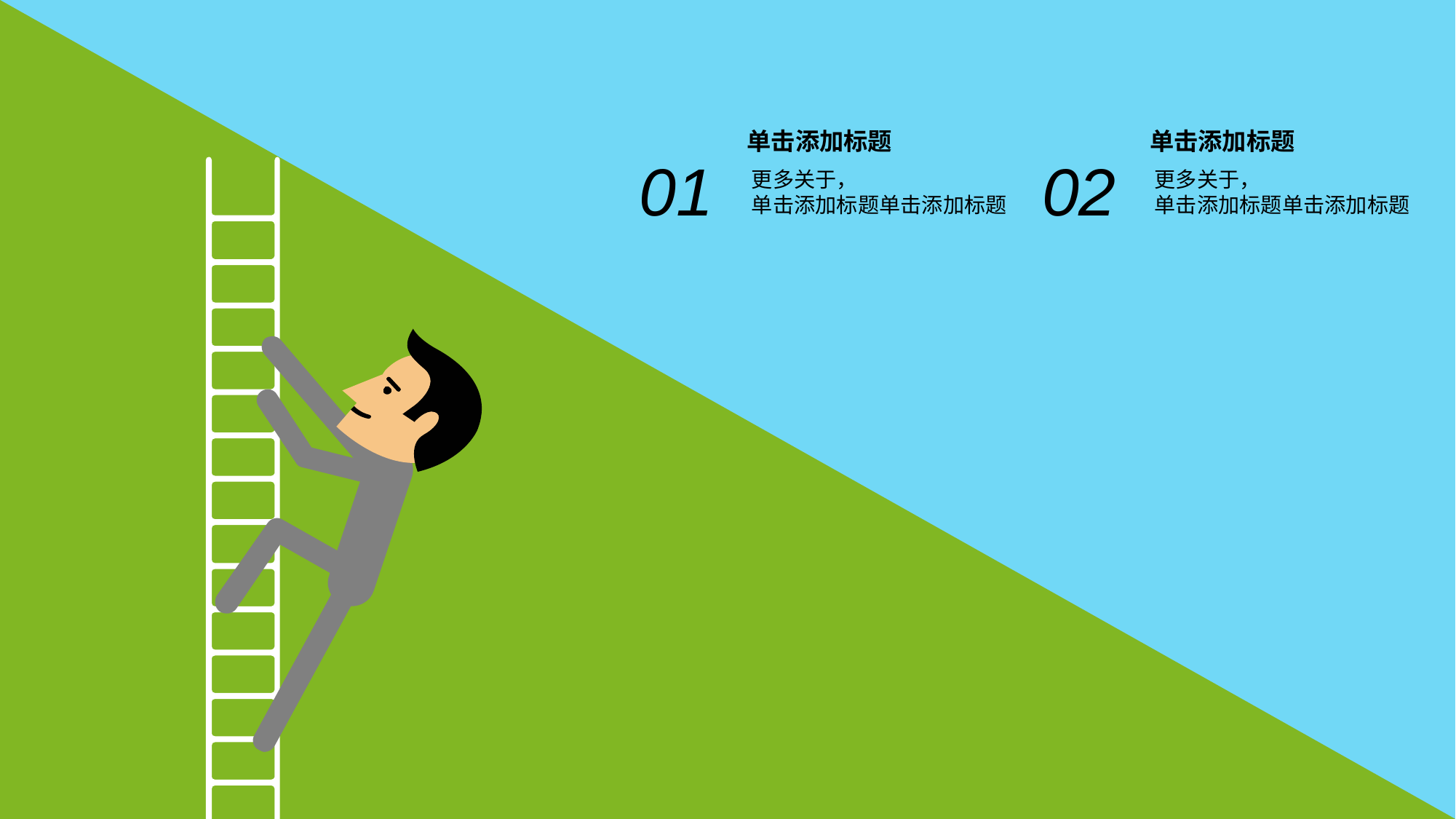

单击添加标题
更多关于，
单击添加标题单击添加标题
单击添加标题
更多关于，
单击添加标题单击添加标题
01
02